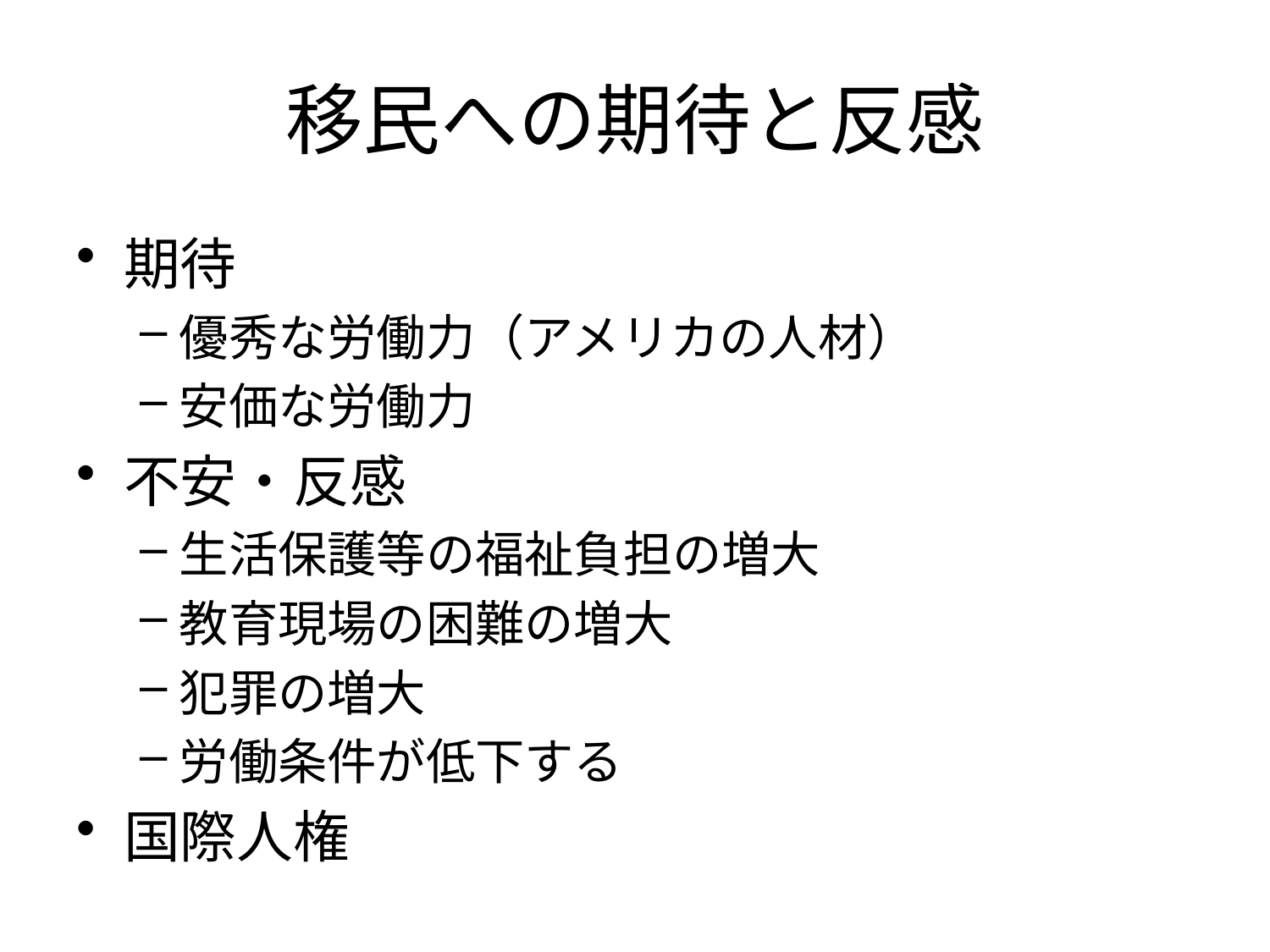

# 移民への期待と反感
期待
優秀な労働力（アメリカの人材）
安価な労働力
不安・反感
生活保護等の福祉負担の増大
教育現場の困難の増大
犯罪の増大
労働条件が低下する
国際人権